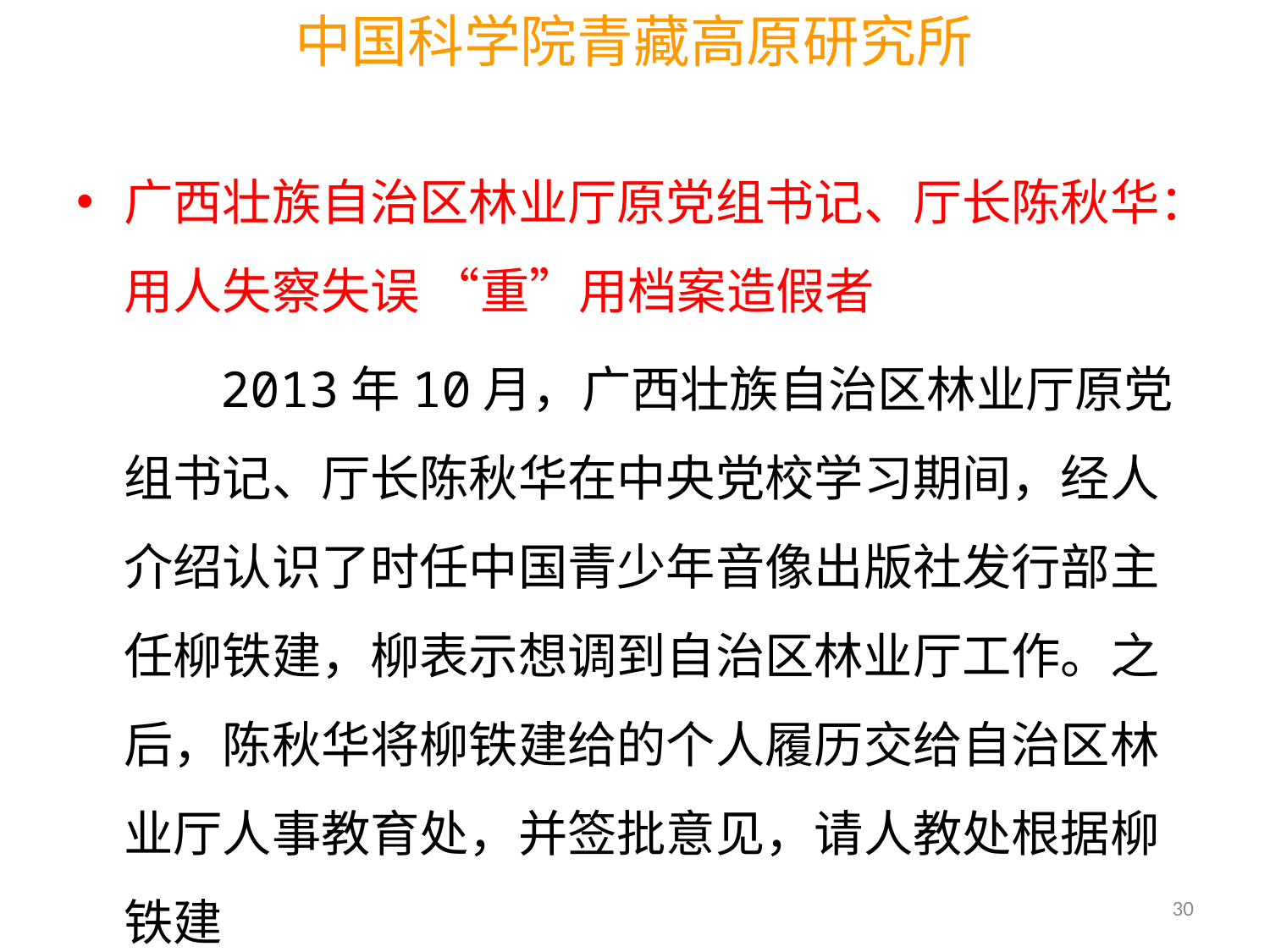

广西壮族自治区林业厅原党组书记、厅长陈秋华：用人失察失误 “重”用档案造假者
  　　2013年10月，广西壮族自治区林业厅原党组书记、厅长陈秋华在中央党校学习期间，经人介绍认识了时任中国青少年音像出版社发行部主任柳铁建，柳表示想调到自治区林业厅工作。之后，陈秋华将柳铁建给的个人履历交给自治区林业厅人事教育处，并签批意见，请人教处根据柳铁建
30